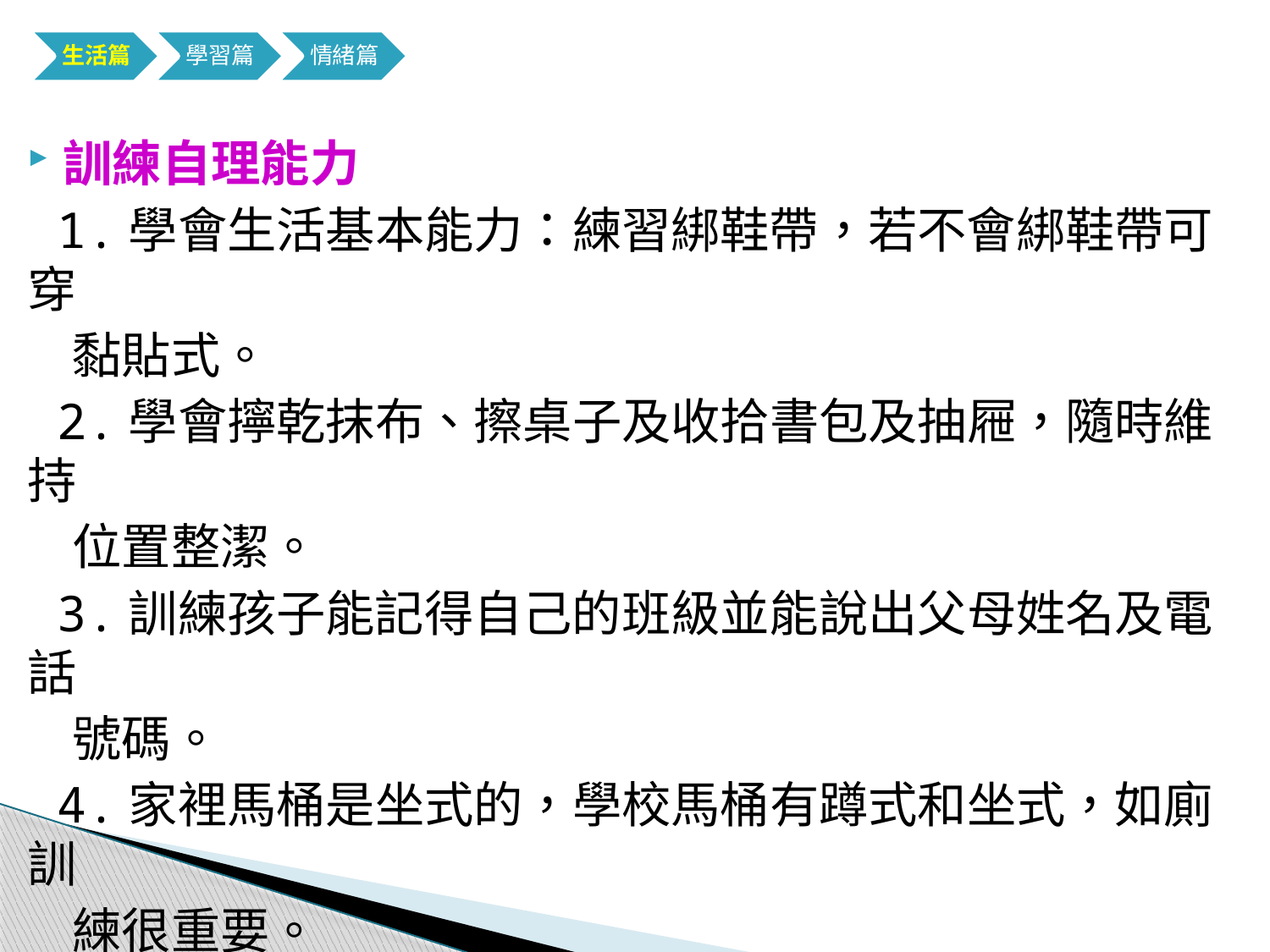

生活篇
學習篇
情緒篇
訓練自理能力
 1.學會生活基本能力：練習綁鞋帶，若不會綁鞋帶可穿
   黏貼式。
 2.學會擰乾抹布、擦桌子及收拾書包及抽屜，隨時維持
   位置整潔。
 3.訓練孩子能記得自己的班級並能說出父母姓名及電話
   號碼。
 4.家裡馬桶是坐式的，學校馬桶有蹲式和坐式，如廁訓
   練很重要。
 5.教導孩子正確洗淨雙手，並戴好口罩。